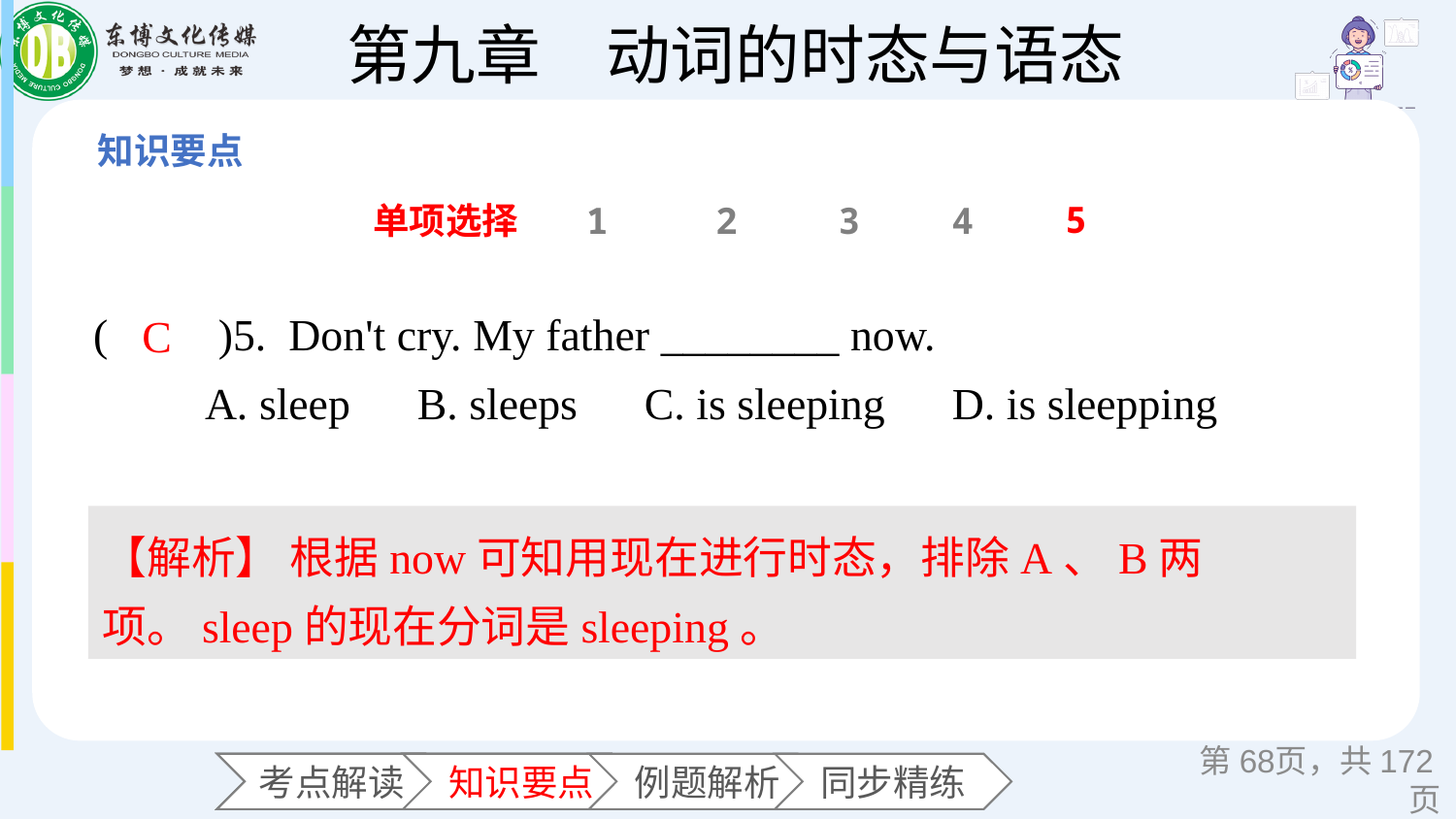

5
单项选择
1
2
3
4
(　　)5.  Don't cry. My father ________ now.
          A. sleep      B. sleeps      C. is sleeping      D. is sleepping
C
【解析】 根据now可知用现在进行时态，排除A、B两项。sleep的现在分词是sleeping。
第68页，共172页